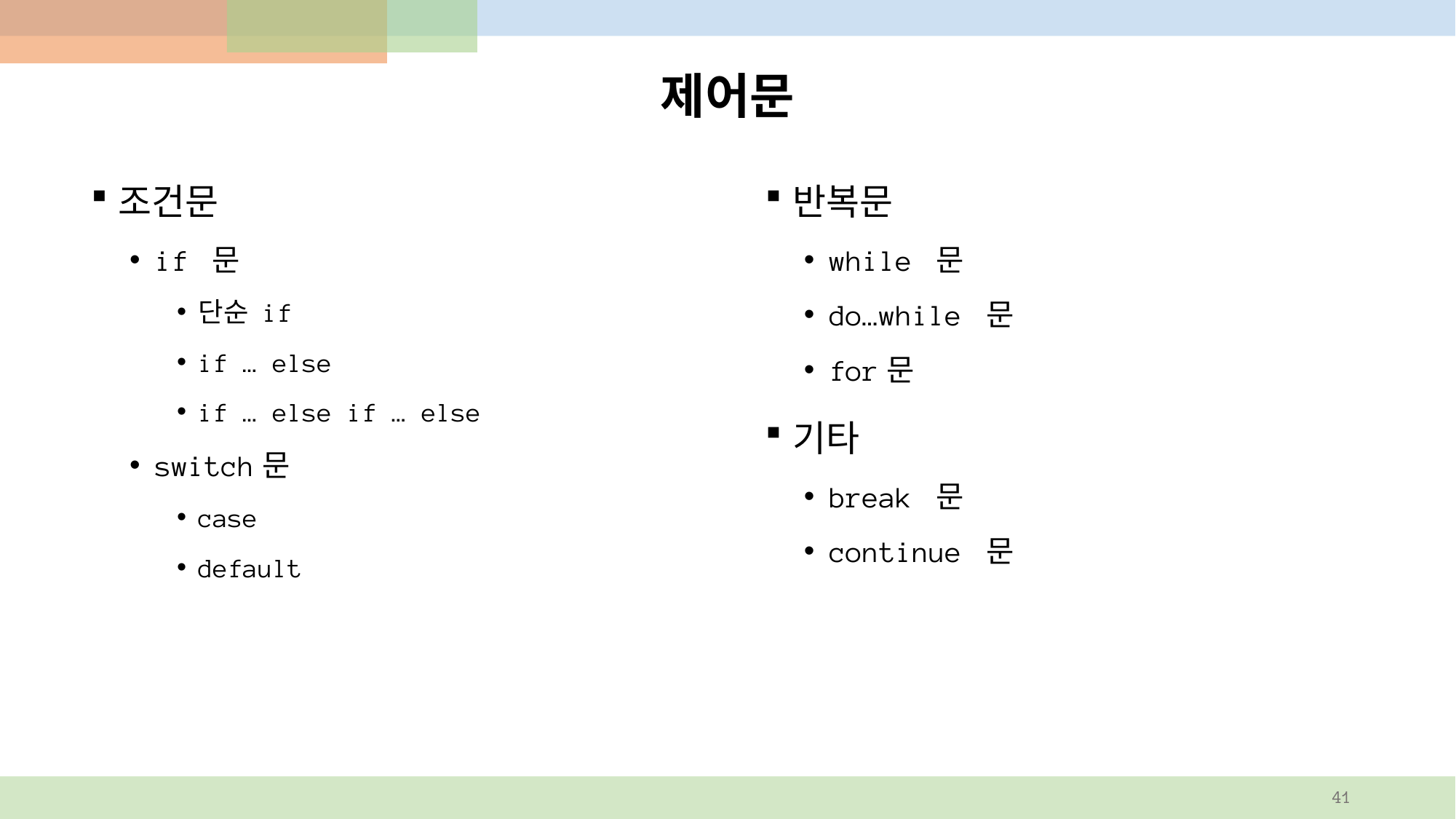

# 제어문
반복문
while 문
do…while 문
for문
기타
break 문
continue 문
조건문
if 문
단순 if
if … else
if … else if … else
switch문
case
default

41